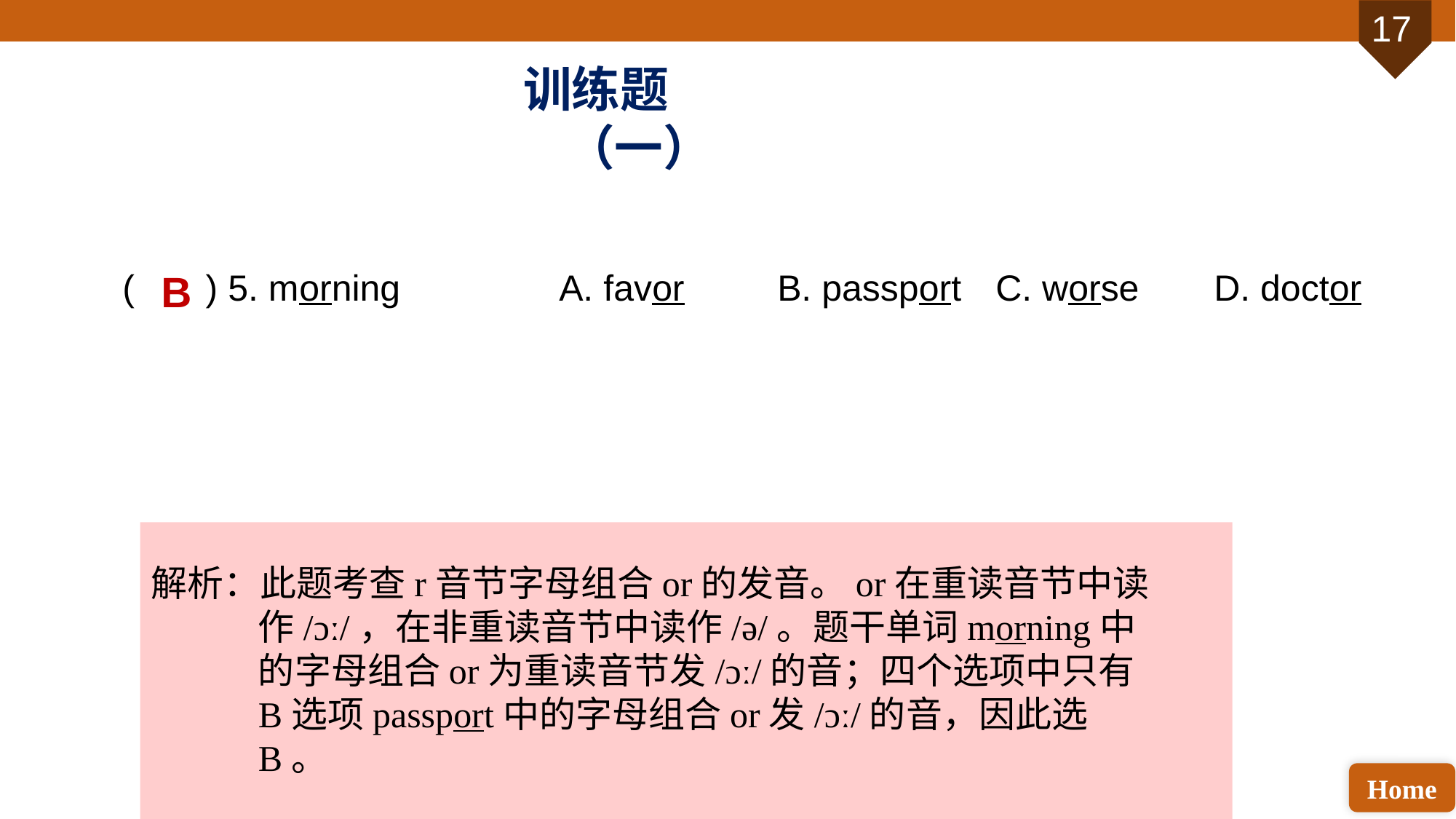

训练题（一）
(       ) 5. morning 		A. favor 	B. passport 	C. worse 	D. doctor
B

解析：此题考查r音节字母组合or的发音。or在重读音节中读作/ɔː/，在非重读音节中读作/ə/。题干单词morning中的字母组合or为重读音节发/ɔː/的音；四个选项中只有B选项passport中的字母组合or发/ɔː/的音，因此选B。